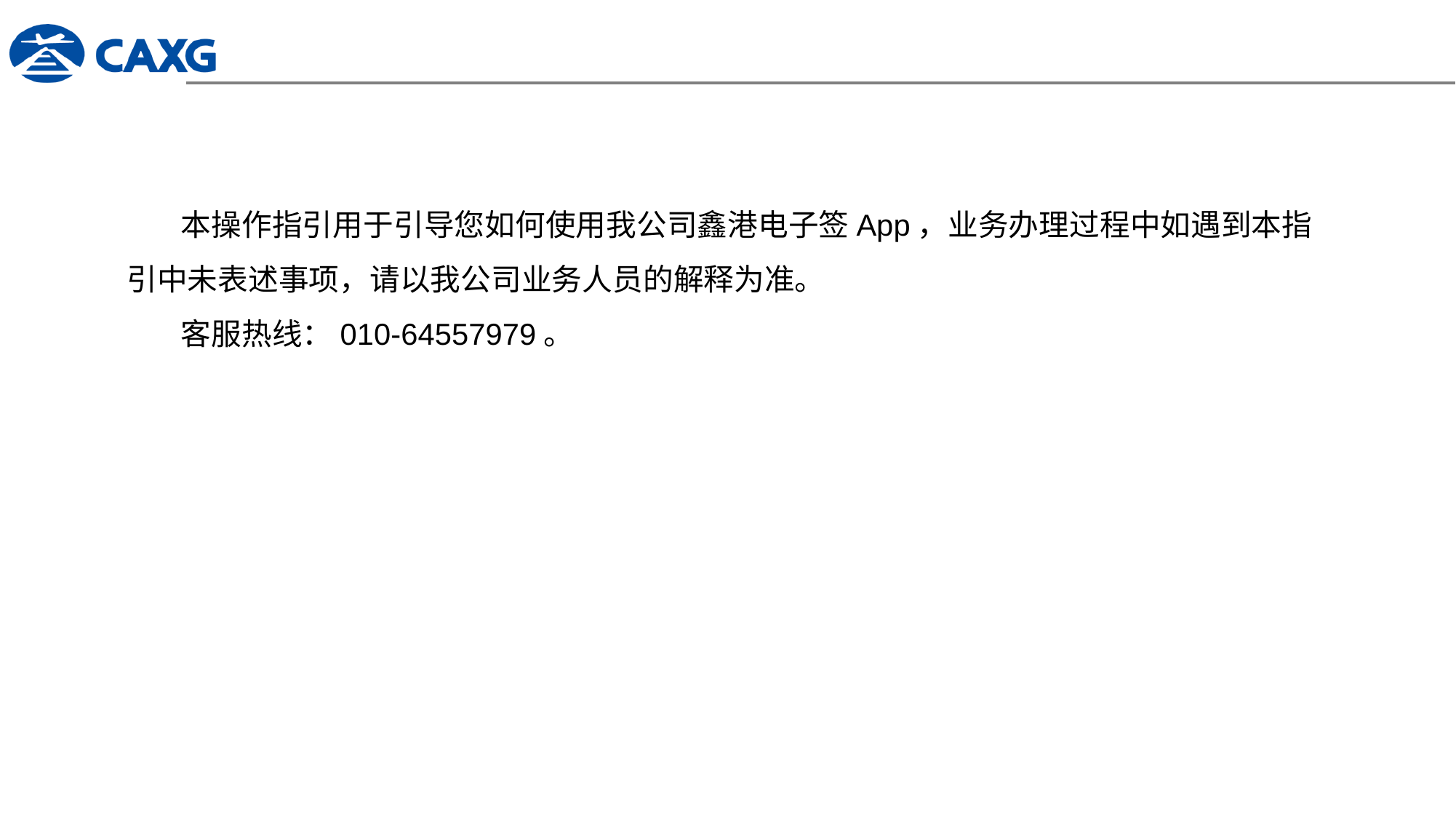

本操作指引用于引导您如何使用我公司鑫港电子签App，业务办理过程中如遇到本指引中未表述事项，请以我公司业务人员的解释为准。
       客服热线：010-64557979。